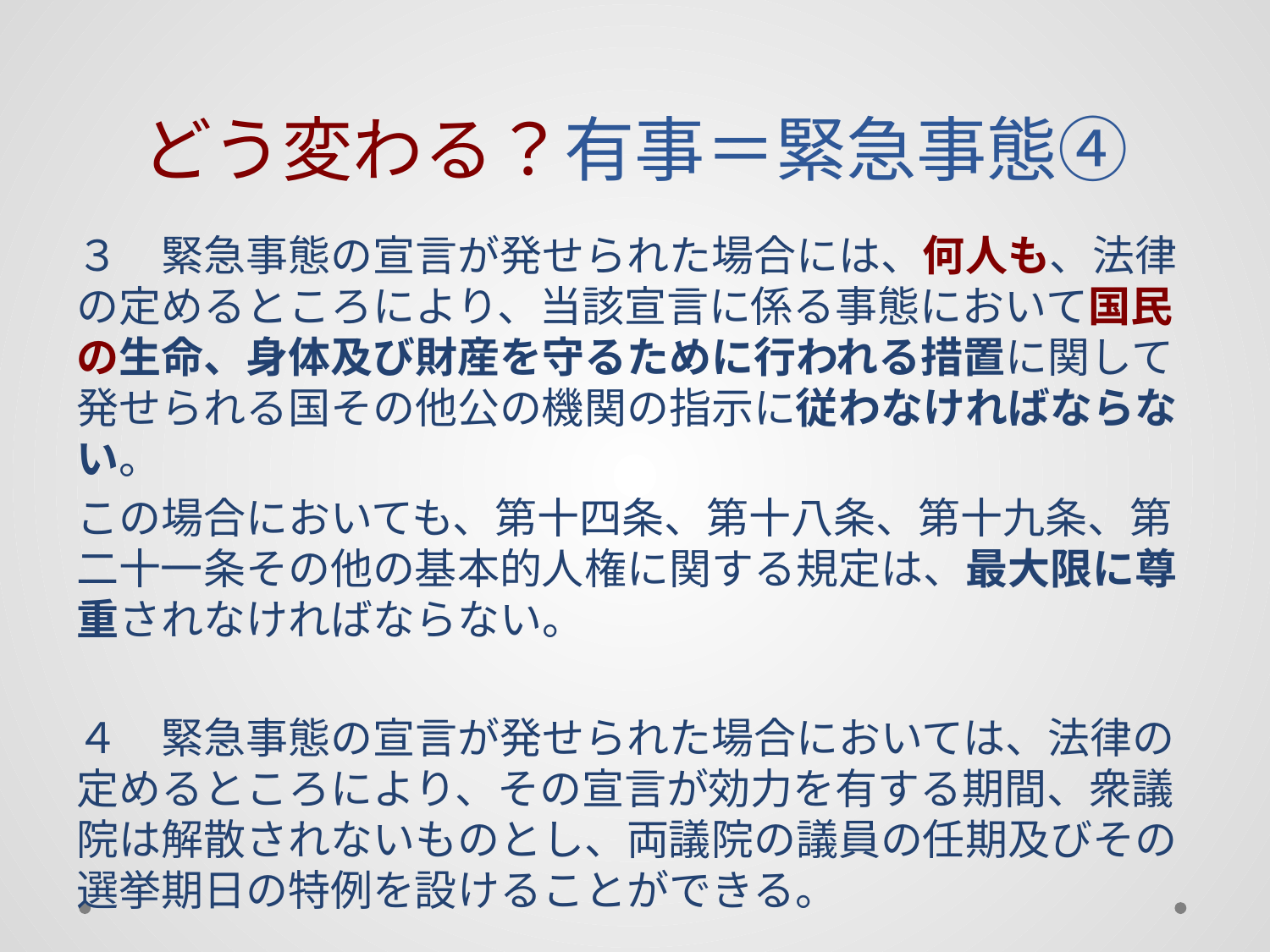

# どう変わる？有事＝緊急事態④
３　緊急事態の宣言が発せられた場合には、何人も、法律の定めるところにより、当該宣言に係る事態において国民の生命、身体及び財産を守るために行われる措置に関して発せられる国その他公の機関の指示に従わなければならない。
この場合においても、第十四条、第十八条、第十九条、第二十一条その他の基本的人権に関する規定は、最大限に尊重されなければならない。

４　緊急事態の宣言が発せられた場合においては、法律の定めるところにより、その宣言が効力を有する期間、衆議院は解散されないものとし、両議院の議員の任期及びその選挙期日の特例を設けることができる。